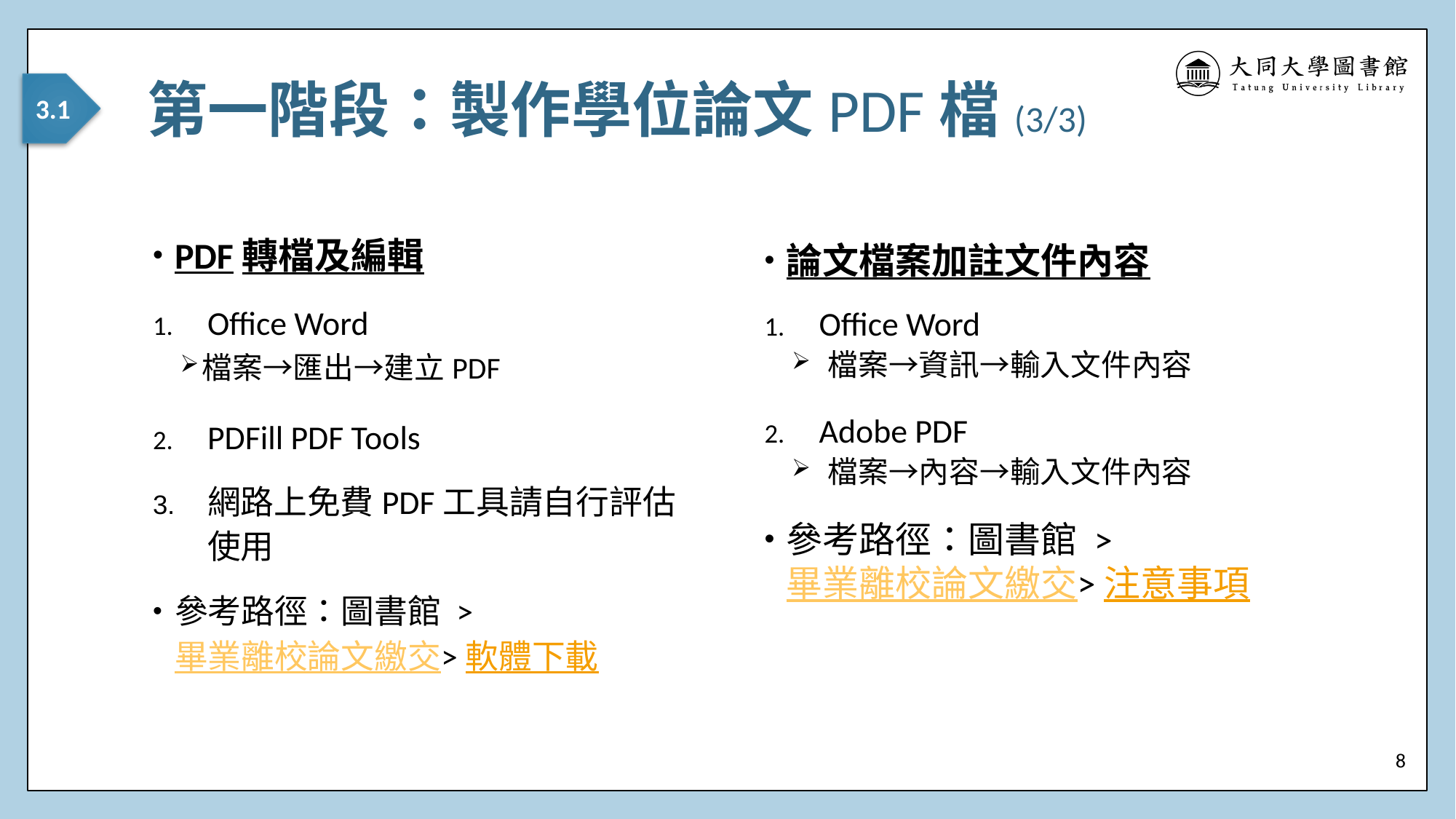

# 第一階段：製作學位論文PDF檔(3/3)
3.1
PDF轉檔及編輯
Office Word
檔案→匯出→建立PDF
PDFill PDF Tools
網路上免費PDF工具請自行評估使用
參考路徑：圖書館 >畢業離校論文繳交>軟體下載
論文檔案加註文件內容
Office Word
 檔案→資訊→輸入文件內容
Adobe PDF
 檔案→內容→輸入文件內容
參考路徑：圖書館 >畢業離校論文繳交>注意事項

8